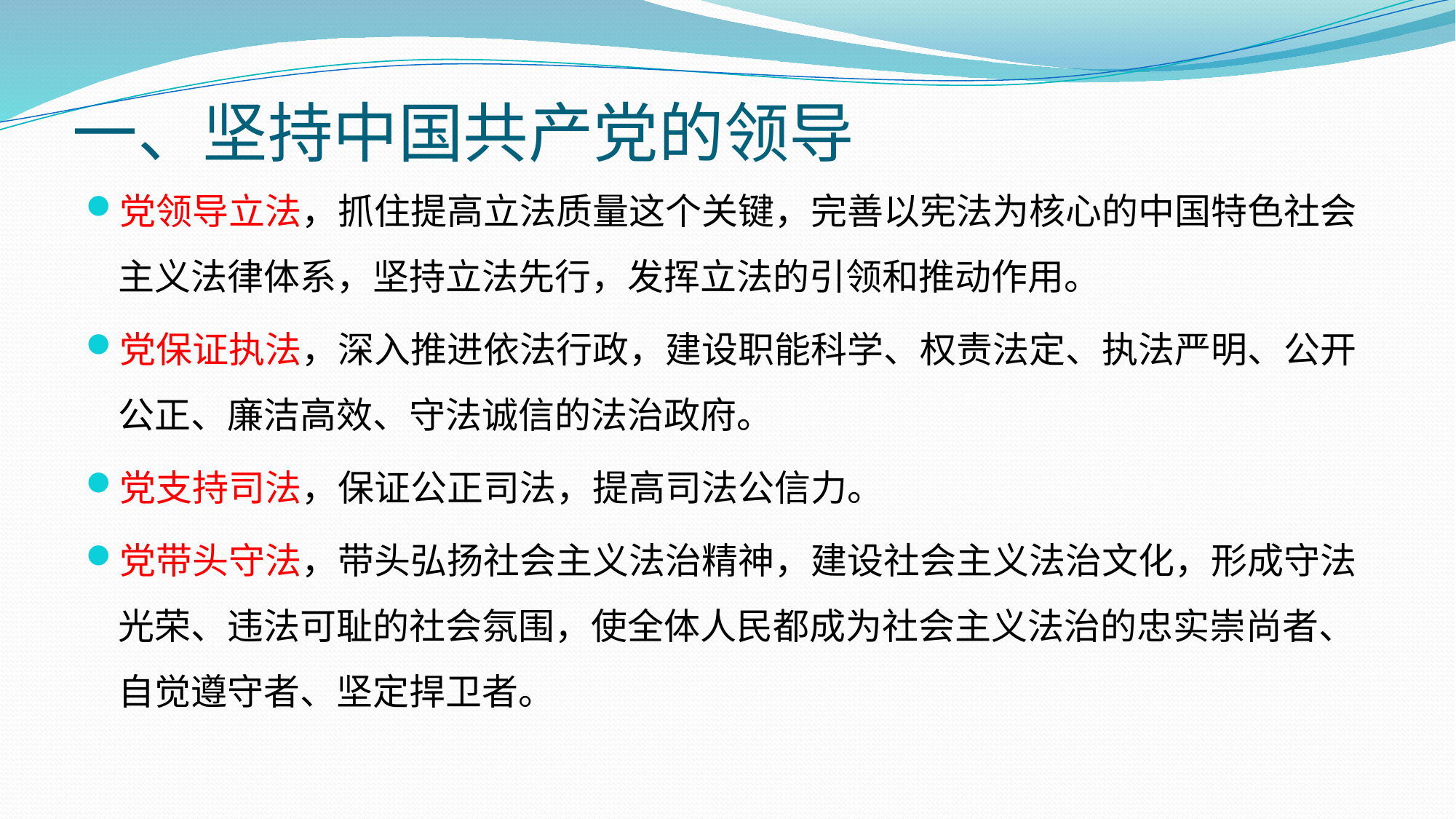

# 一、坚持中国共产党的领导
党领导立法，抓住提高立法质量这个关键，完善以宪法为核心的中国特色社会主义法律体系，坚持立法先行，发挥立法的引领和推动作用。
党保证执法，深入推进依法行政，建设职能科学、权责法定、执法严明、公开公正、廉洁高效、守法诚信的法治政府。
党支持司法，保证公正司法，提高司法公信力。
党带头守法，带头弘扬社会主义法治精神，建设社会主义法治文化，形成守法光荣、违法可耻的社会氛围，使全体人民都成为社会主义法治的忠实崇尚者、自觉遵守者、坚定捍卫者。